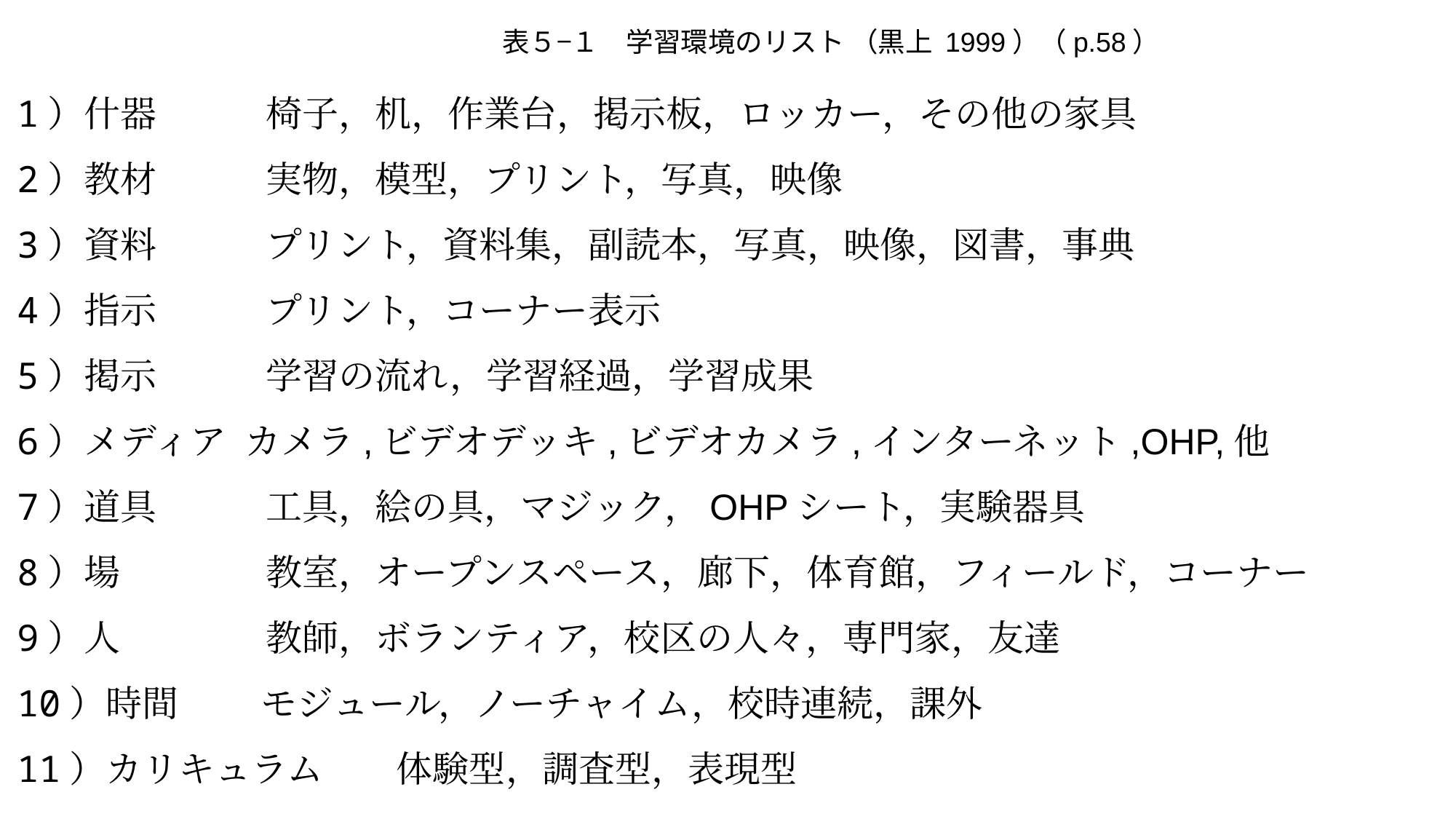

表５−１　学習環境のリスト （黒上 1999）（p.58）
1）什器　　　椅子，机，作業台，掲示板，ロッカー，その他の家具
2）教材　　　実物，模型，プリント，写真，映像
3）資料　　　プリント，資料集，副読本，写真，映像，図書，事典
4）指示　　　プリント，コーナー表示
5）掲示　　　学習の流れ，学習経過，学習成果
6）メディア  カメラ,ビデオデッキ,ビデオカメラ,インターネット,OHP,他
7）道具　　　工具，絵の具，マジック，OHPシート，実験器具
8）場　　　　教室，オープンスペース，廊下，体育館，フィールド，コーナー
9）人　　　　教師，ボランティア，校区の人々，専門家，友達
10）時間　　 モジュール，ノーチャイム，校時連続，課外
11）カリキュラム　　体験型，調査型，表現型